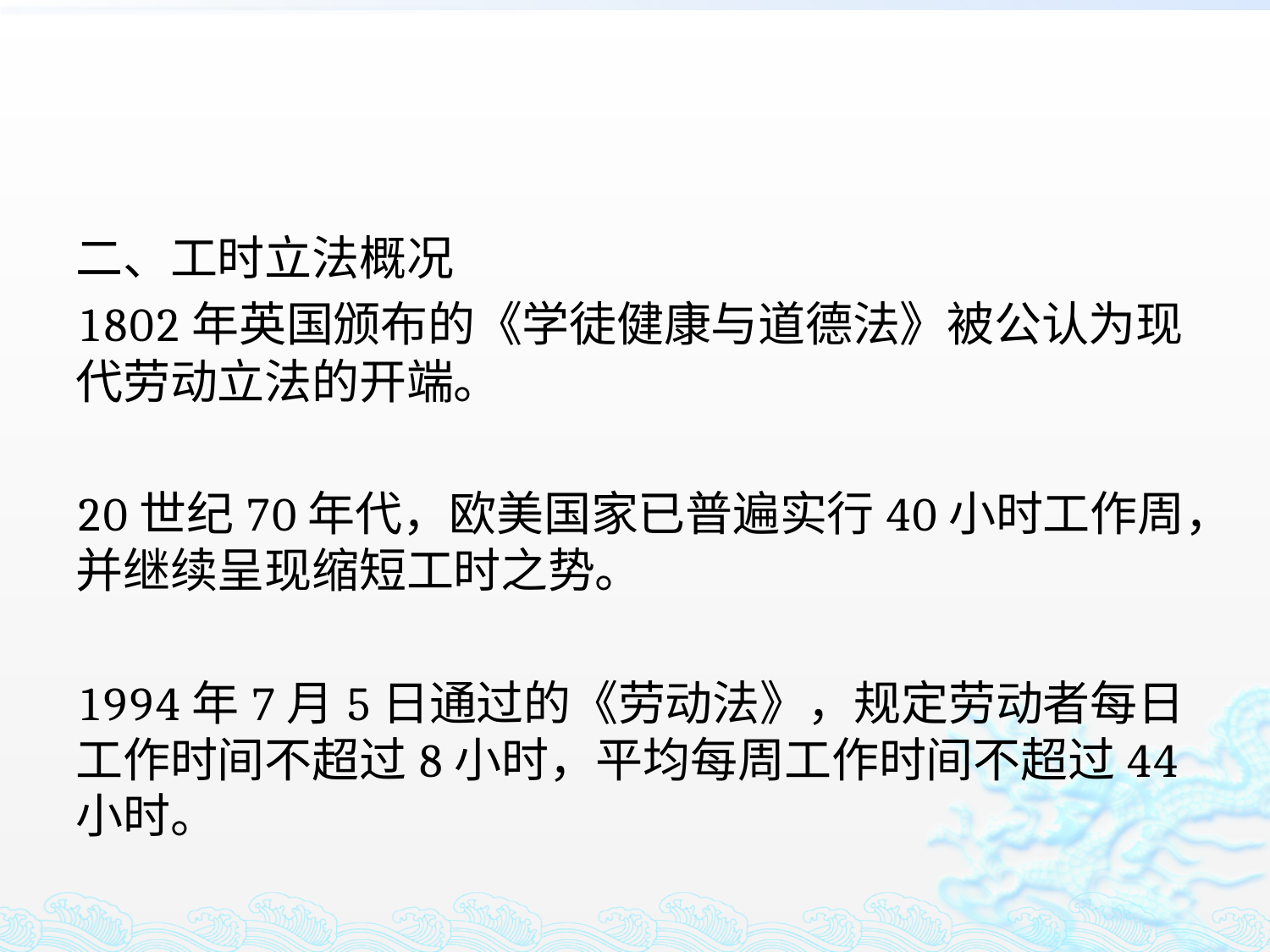

#
二、工时立法概况
1802年英国颁布的《学徒健康与道德法》被公认为现代劳动立法的开端。

20世纪70年代，欧美国家已普遍实行40小时工作周，并继续呈现缩短工时之势。

1994年7月5日通过的《劳动法》，规定劳动者每日工作时间不超过8小时，平均每周工作时间不超过44小时。